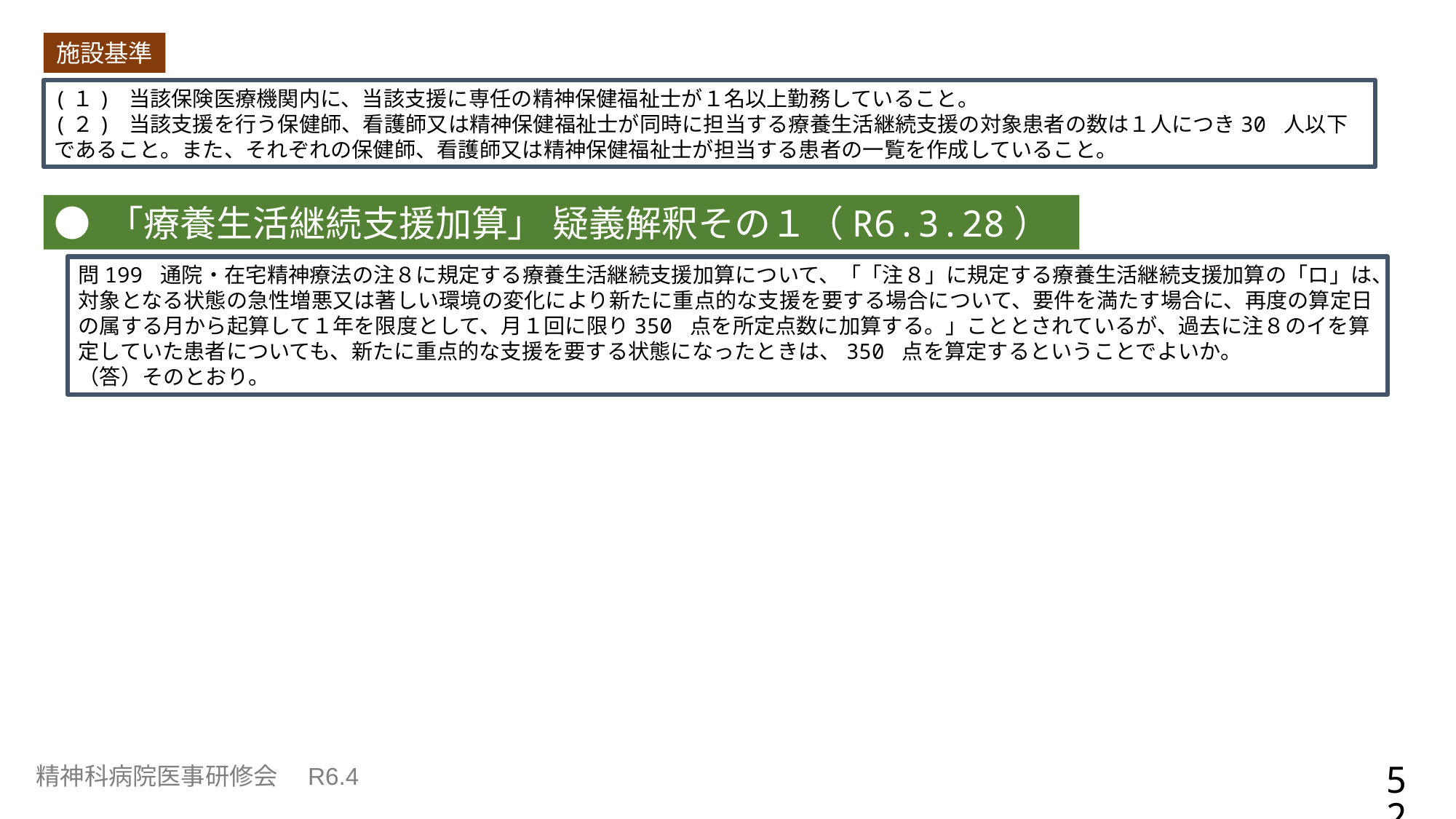

施設基準
(１) 当該保険医療機関内に、当該支援に専任の精神保健福祉士が１名以上勤務していること。
(２) 当該支援を行う保健師、看護師又は精神保健福祉士が同時に担当する療養生活継続支援の対象患者の数は１人につき30 人以下であること。また、それぞれの保健師、看護師又は精神保健福祉士が担当する患者の一覧を作成していること。
● 「療養生活継続支援加算」 疑義解釈その１（R6.3.28）
問199 通院・在宅精神療法の注８に規定する療養生活継続支援加算について、「「注８」に規定する療養生活継続支援加算の「ロ」は、対象となる状態の急性増悪又は著しい環境の変化により新たに重点的な支援を要する場合について、要件を満たす場合に、再度の算定日の属する月から起算して１年を限度として、月１回に限り350 点を所定点数に加算する。」こととされているが、過去に注８のイを算定していた患者についても、新たに重点的な支援を要する状態になったときは、350 点を算定するということでよいか。
（答）そのとおり。
52